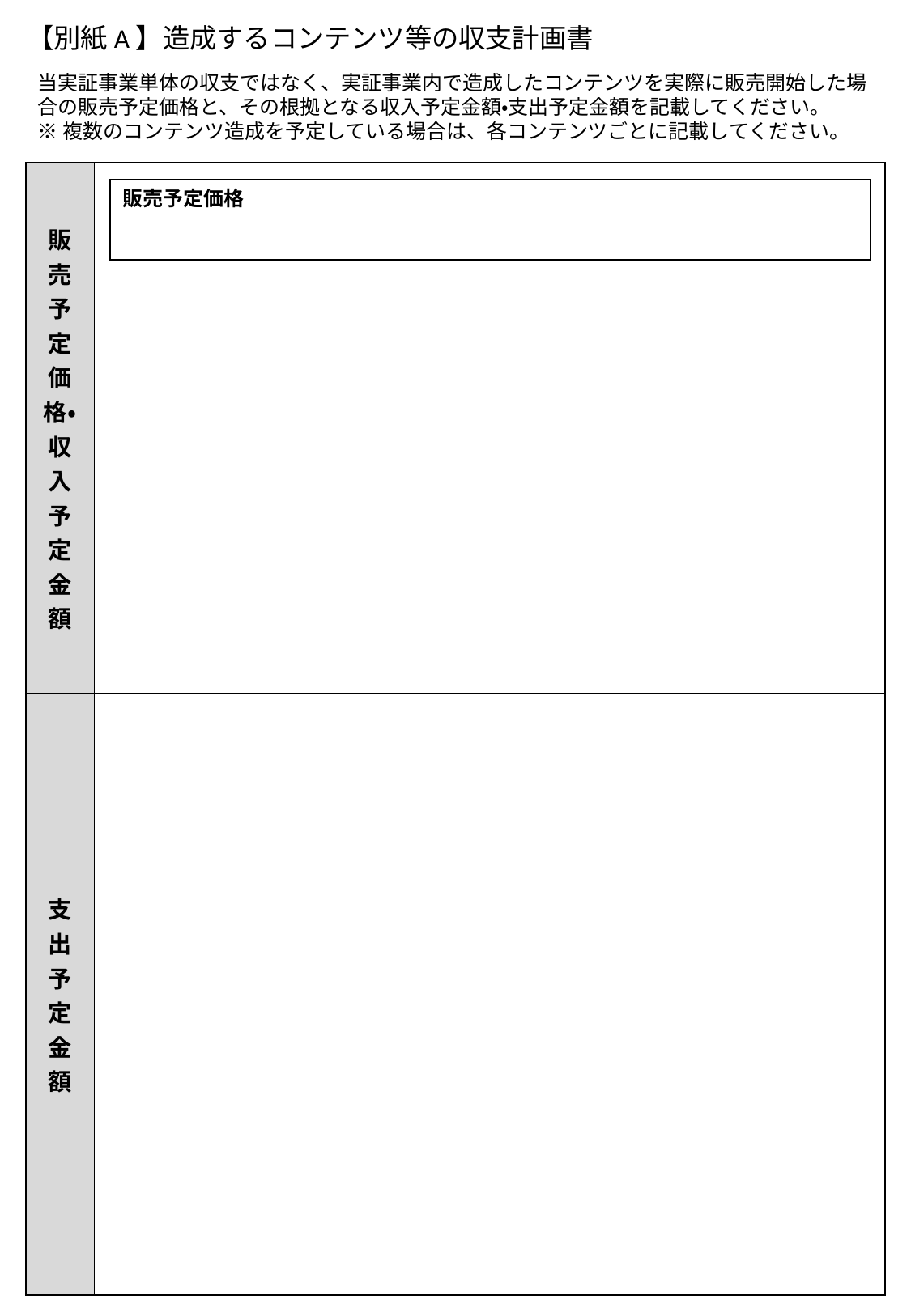

【別紙A】造成するコンテンツ等の収支計画書
当実証事業単体の収支ではなく、実証事業内で造成したコンテンツを実際に販売開始した場合の販売予定価格と、その根拠となる収入予定金額・支出予定金額を記載してください。
※複数のコンテンツ造成を予定している場合は、各コンテンツごとに記載してください。
| 販売予定価格・収入予定金額 |  |
| --- | --- |
| 支出予定金額 |  |
販売予定価格